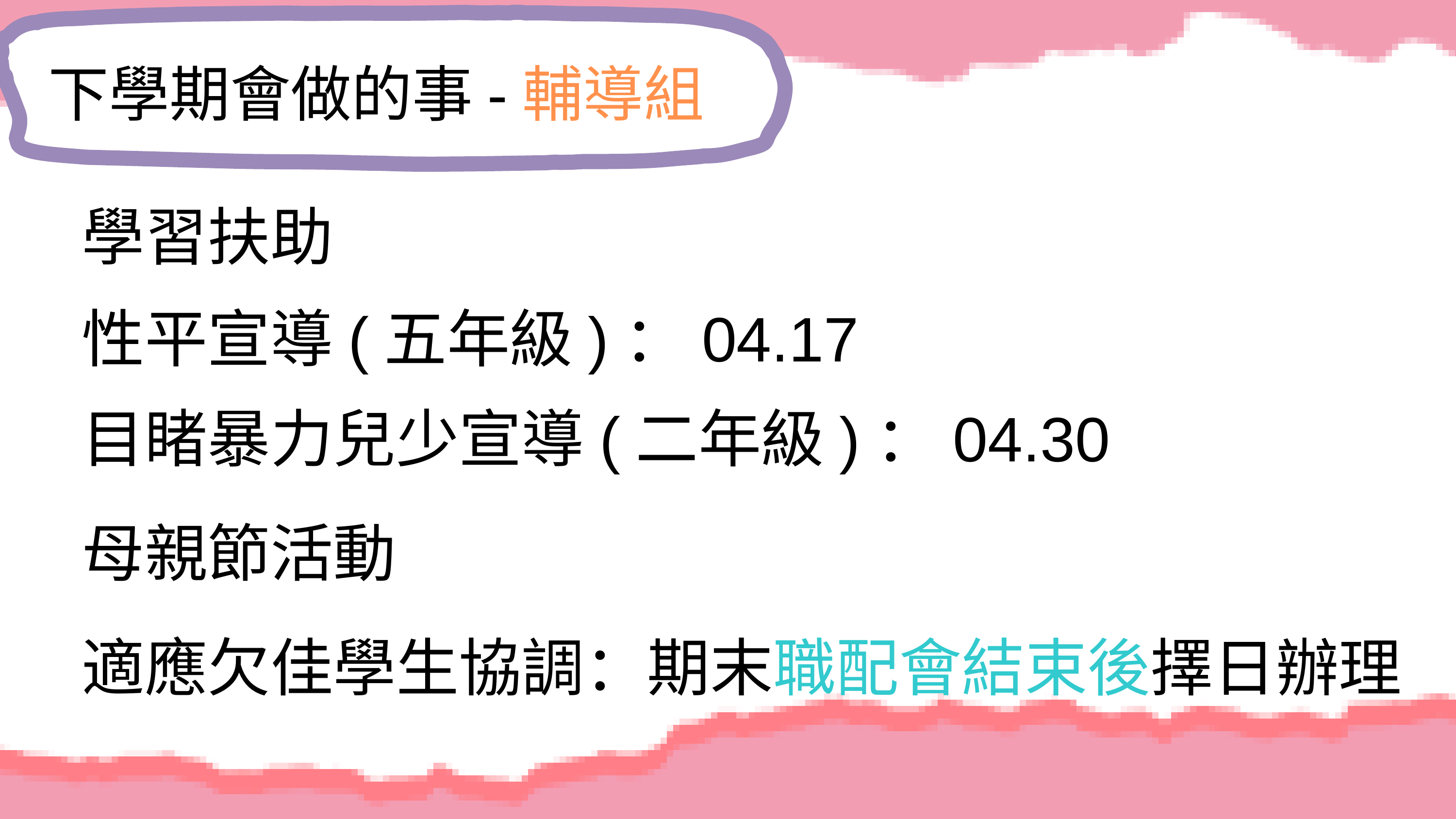

下學期會做的事-輔導組
學習扶助
性平宣導(五年級)：04.17
目睹暴力兒少宣導(二年級)：04.30
母親節活動
適應欠佳學生協調：期末職配會結束後擇日辦理